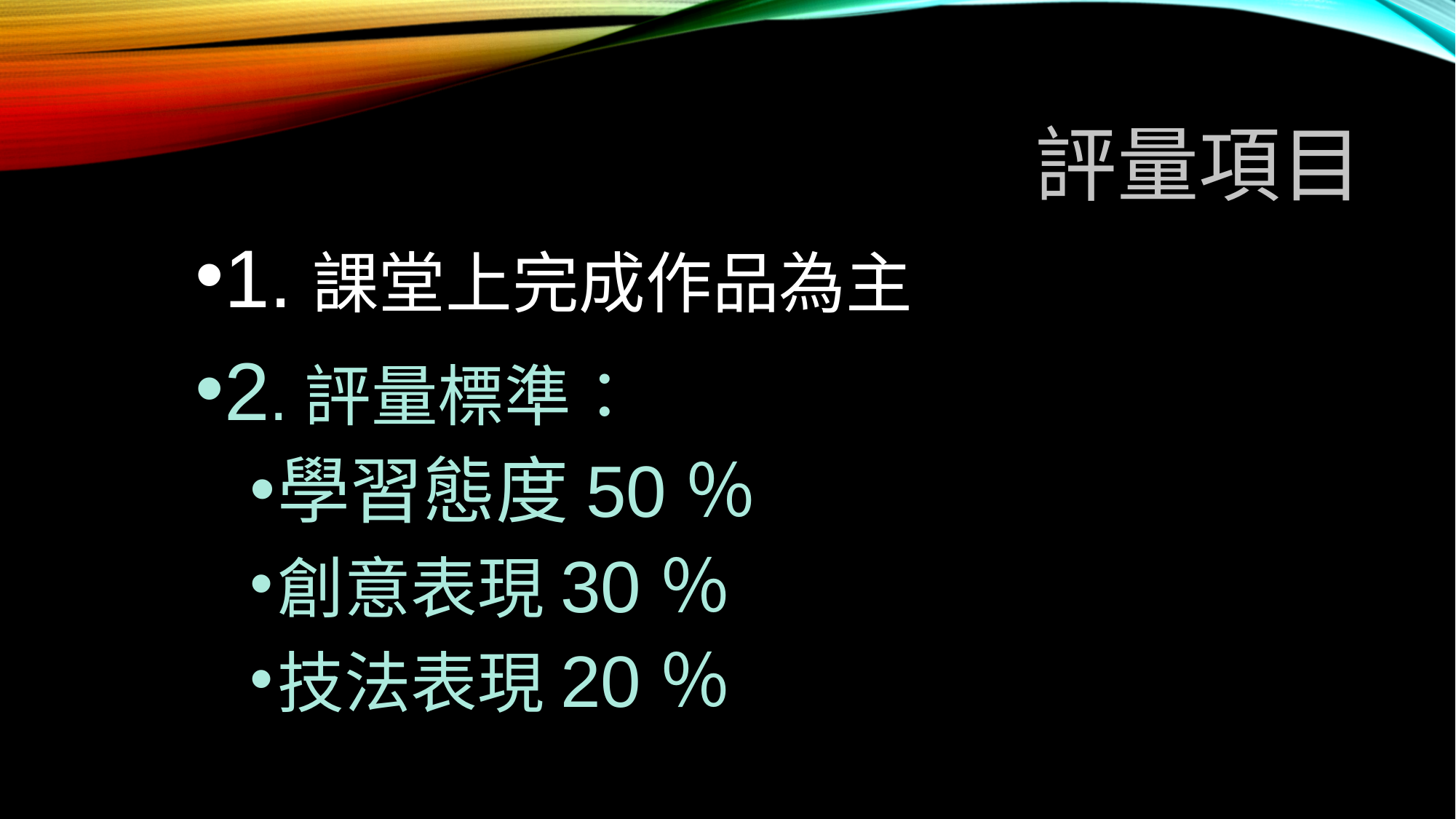

# 評量項目
1.課堂上完成作品為主
2.評量標準：
學習態度50％
創意表現30％
技法表現20％